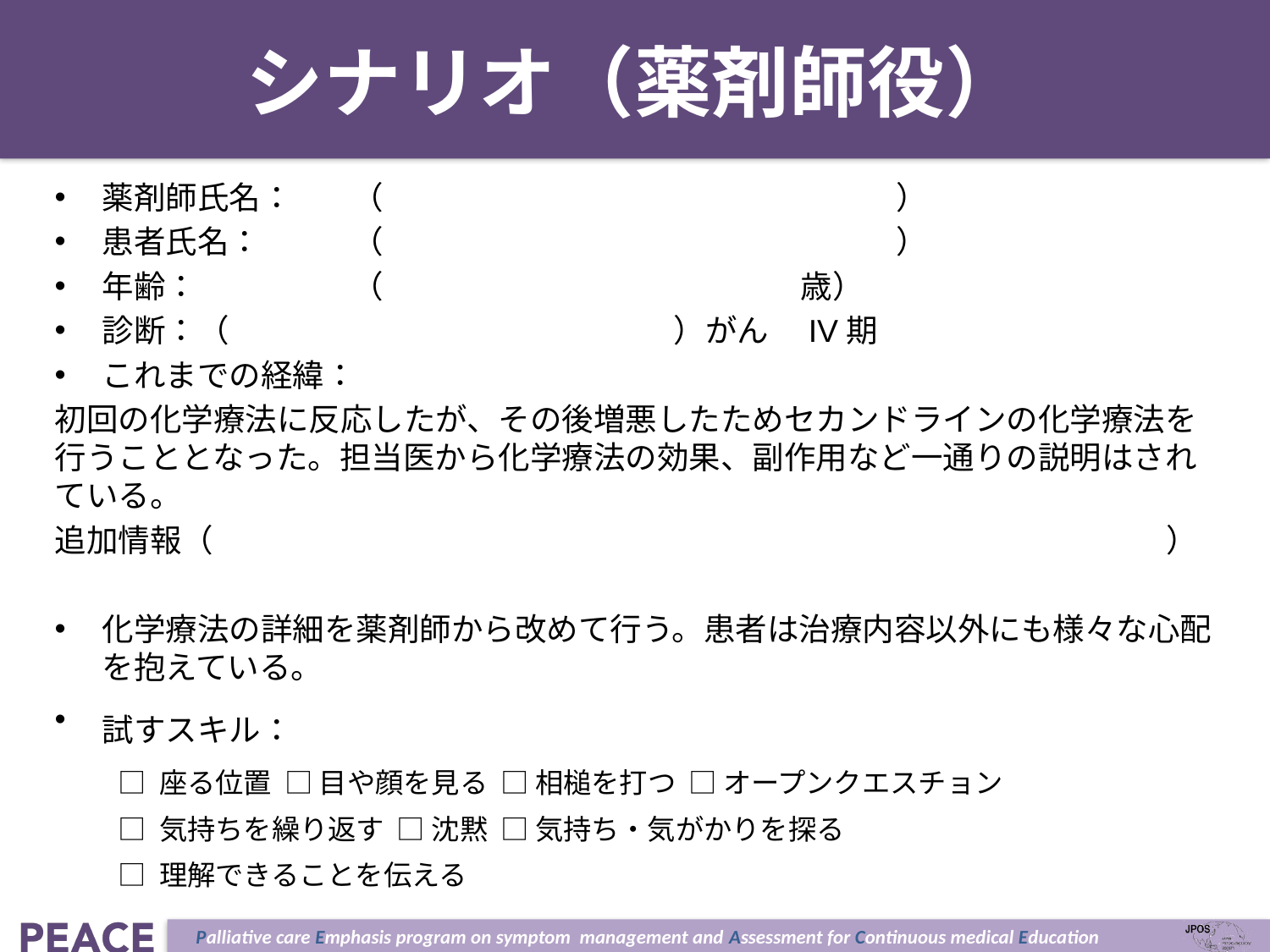

# シナリオ（薬剤師役）
薬剤師氏名：	（		　　　　　　　　　）
患者氏名：	（		　　　　　　　　　）
年齢：	（	　　　　　　　　　　歳）
診断：（				　　）がん　IV期
これまでの経緯：
初回の化学療法に反応したが、その後増悪したためセカンドラインの化学療法を行うこととなった。担当医から化学療法の効果、副作用など一通りの説明はされている。
追加情報（　　　　　　　　　　　　　　　　　　　　　　　　　　　　　　）

化学療法の詳細を薬剤師から改めて行う。患者は治療内容以外にも様々な心配を抱えている。
試すスキル：
□ 座る位置  □ 目や顔を見る  □ 相槌を打つ  □ オープンクエスチョン
□ 気持ちを繰り返す  □ 沈黙  □ 気持ち・気がかりを探る
□ 理解できることを伝える